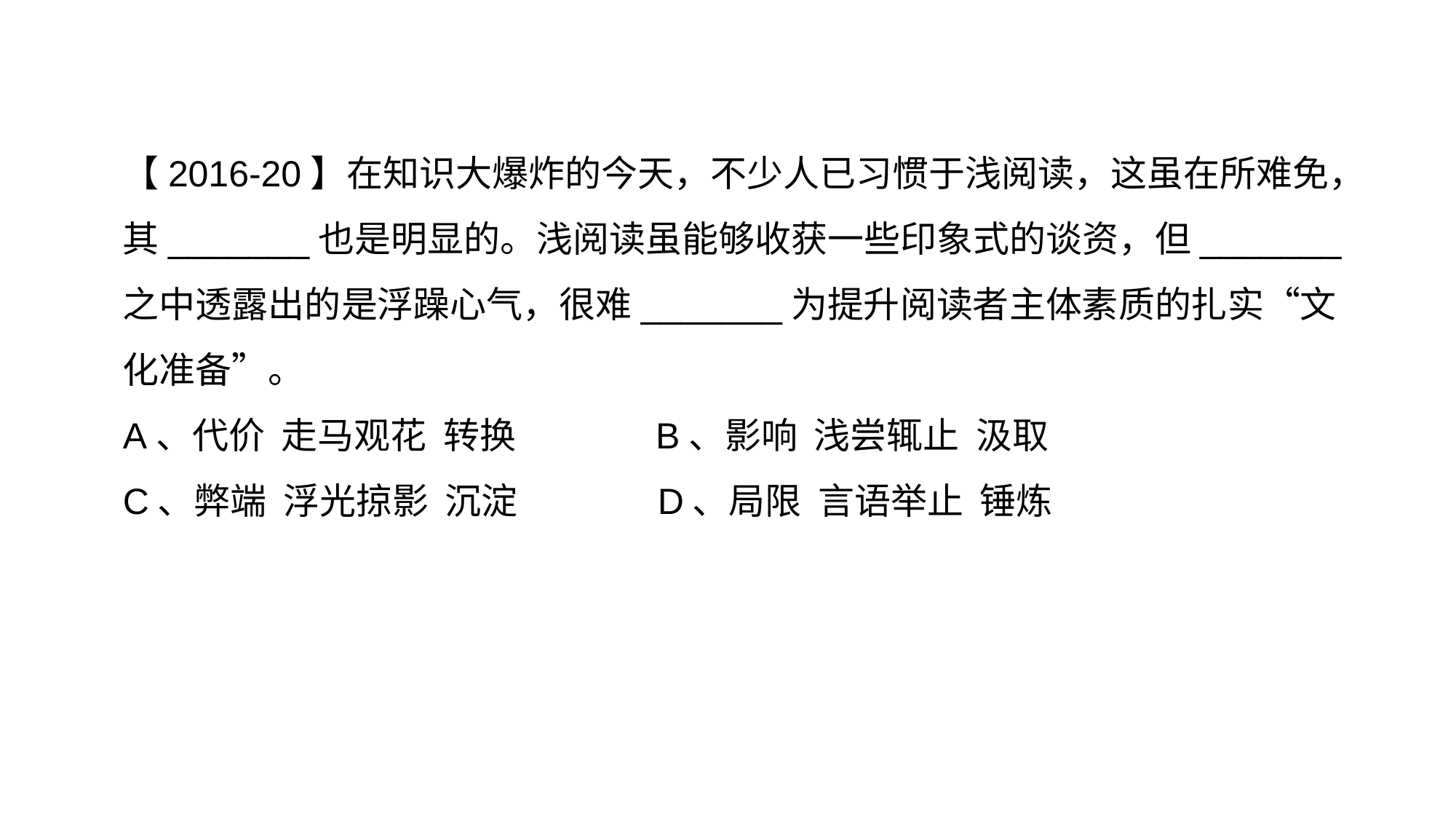

【2016-20】在知识大爆炸的今天，不少人已习惯于浅阅读，这虽在所难免，其_______也是明显的。浅阅读虽能够收获一些印象式的谈资，但_______之中透露出的是浮躁心气，很难_______为提升阅读者主体素质的扎实“文化准备”。
A、代价  走马观花  转换                B、影响  浅尝辄止  汲取
C、弊端  浮光掠影  沉淀                D、局限  言语举止  锤炼